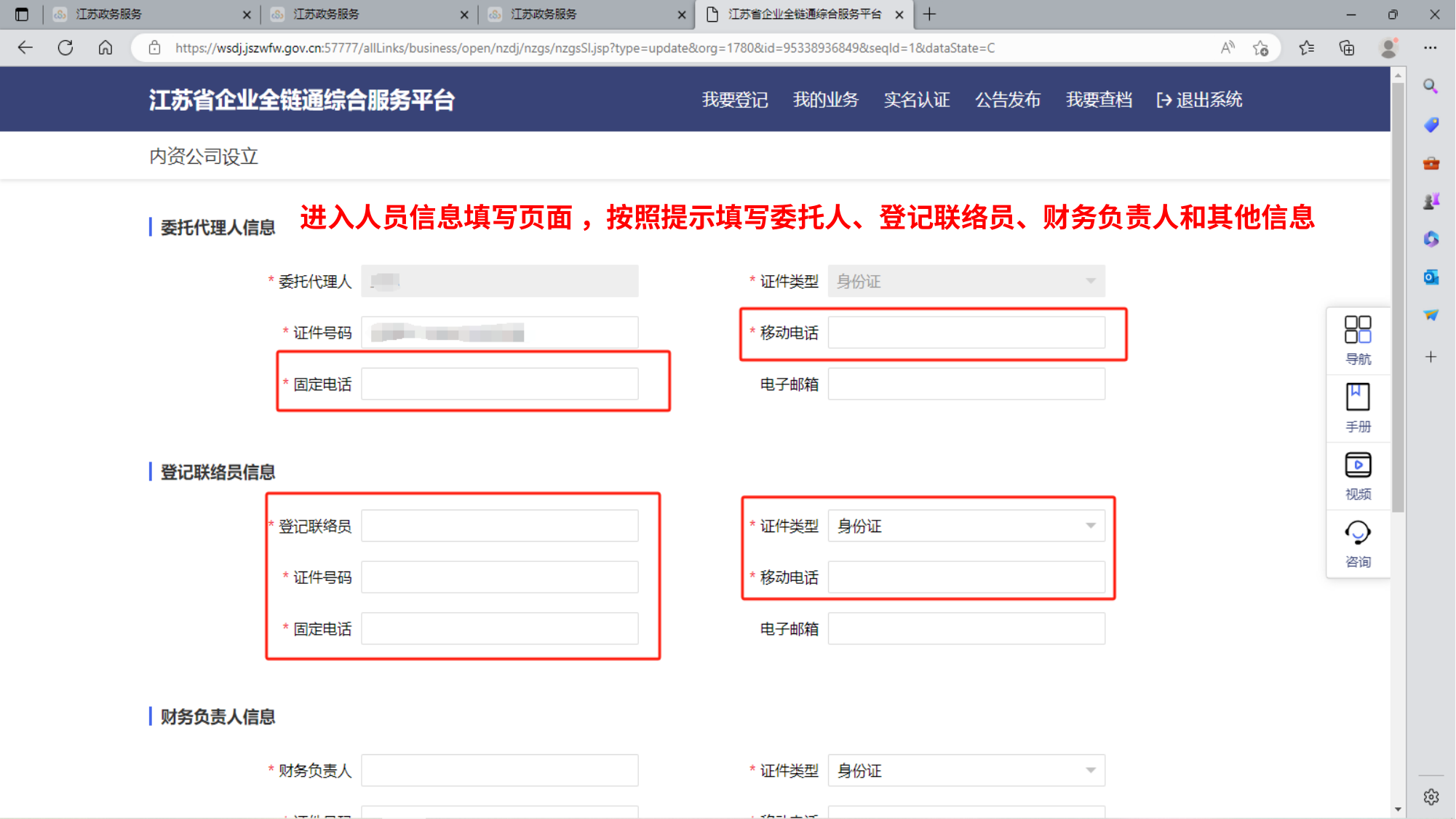

进入人员信息填写页面 ，按照提示填写委托人、登记联络员、财务负责人和其他信息
26